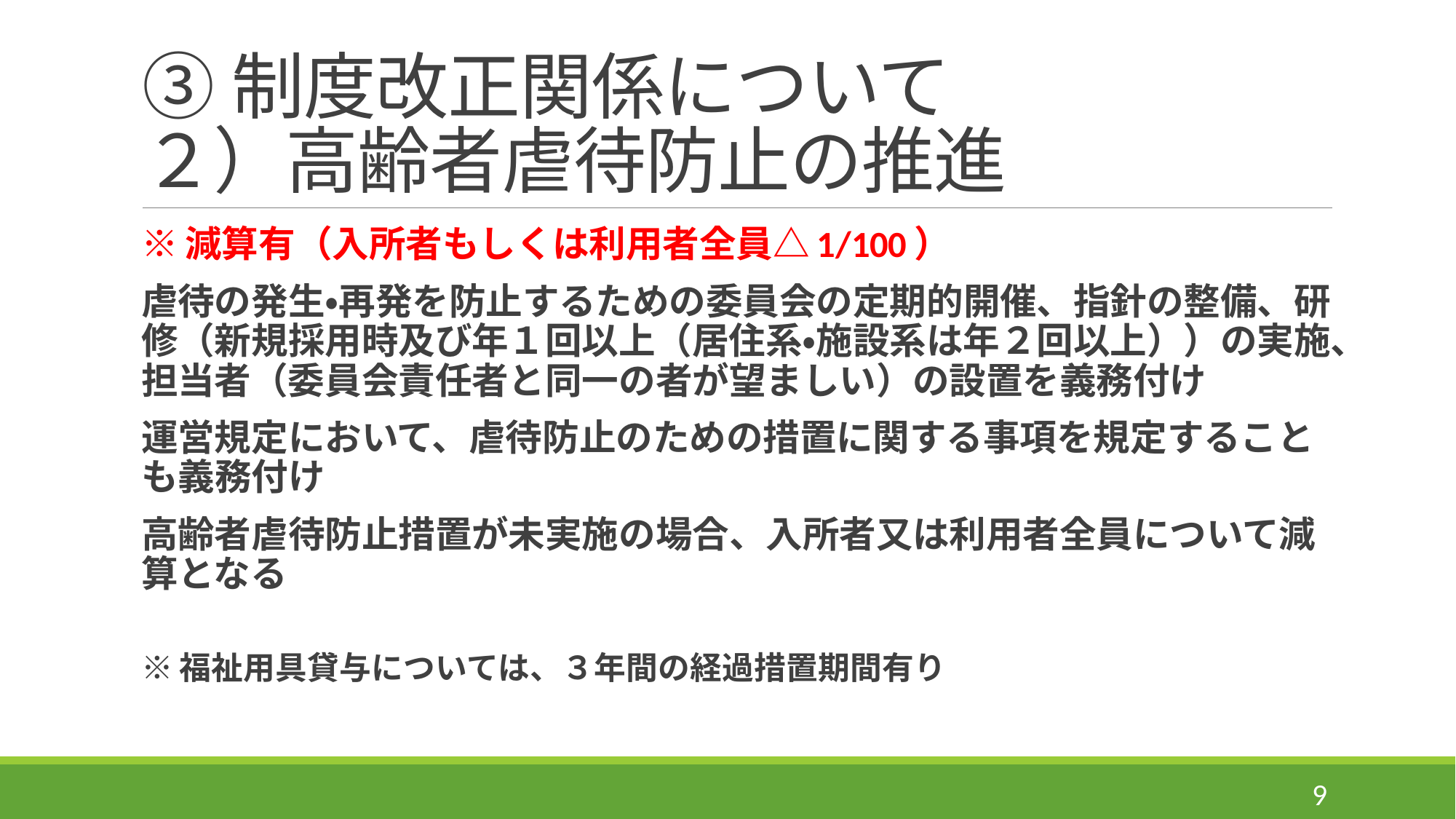

# ③制度改正関係について ２）高齢者虐待防止の推進
※減算有（入所者もしくは利用者全員△1/100）
虐待の発生・再発を防止するための委員会の定期的開催、指針の整備、研修（新規採用時及び年１回以上（居住系・施設系は年２回以上））の実施、担当者（委員会責任者と同一の者が望ましい）の設置を義務付け
運営規定において、虐待防止のための措置に関する事項を規定することも義務付け
高齢者虐待防止措置が未実施の場合、入所者又は利用者全員について減算となる
※福祉用具貸与については、３年間の経過措置期間有り

9